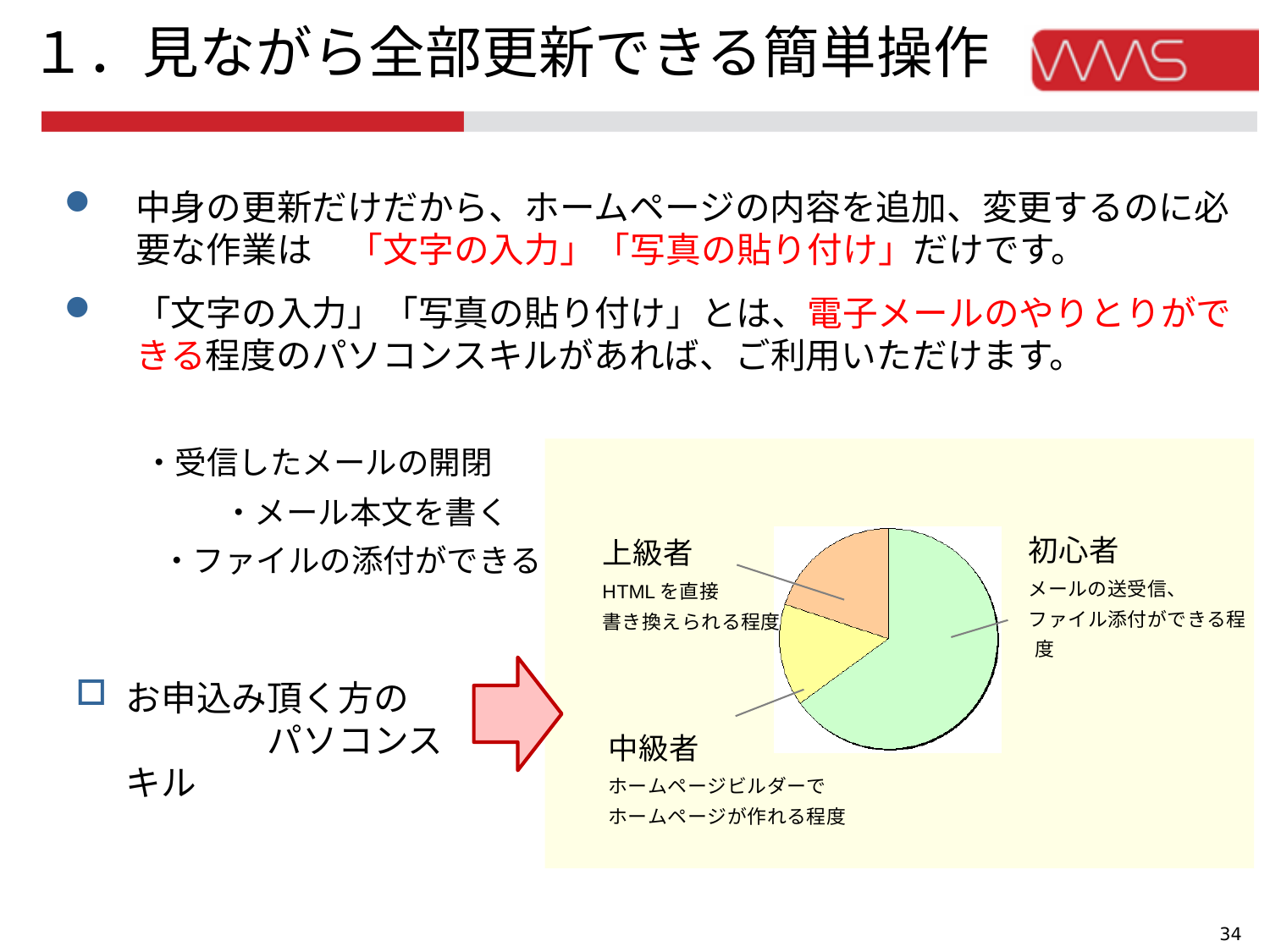

１．見ながら全部更新できる簡単操作
中身の更新だけだから、ホームページの内容を追加、変更するのに必要な作業は　「文字の入力」「写真の貼り付け」だけです。
「文字の入力」「写真の貼り付け」とは、電子メールのやりとりができる程度のパソコンスキルがあれば、ご利用いただけます。
         ・受信したメールの開閉
　　　　　・メール本文を書く
        　・ファイルの添付ができる

### Chart

| Category |  |
|---|---|
お申込み頂く方の
　　　　パソコンスキル

34